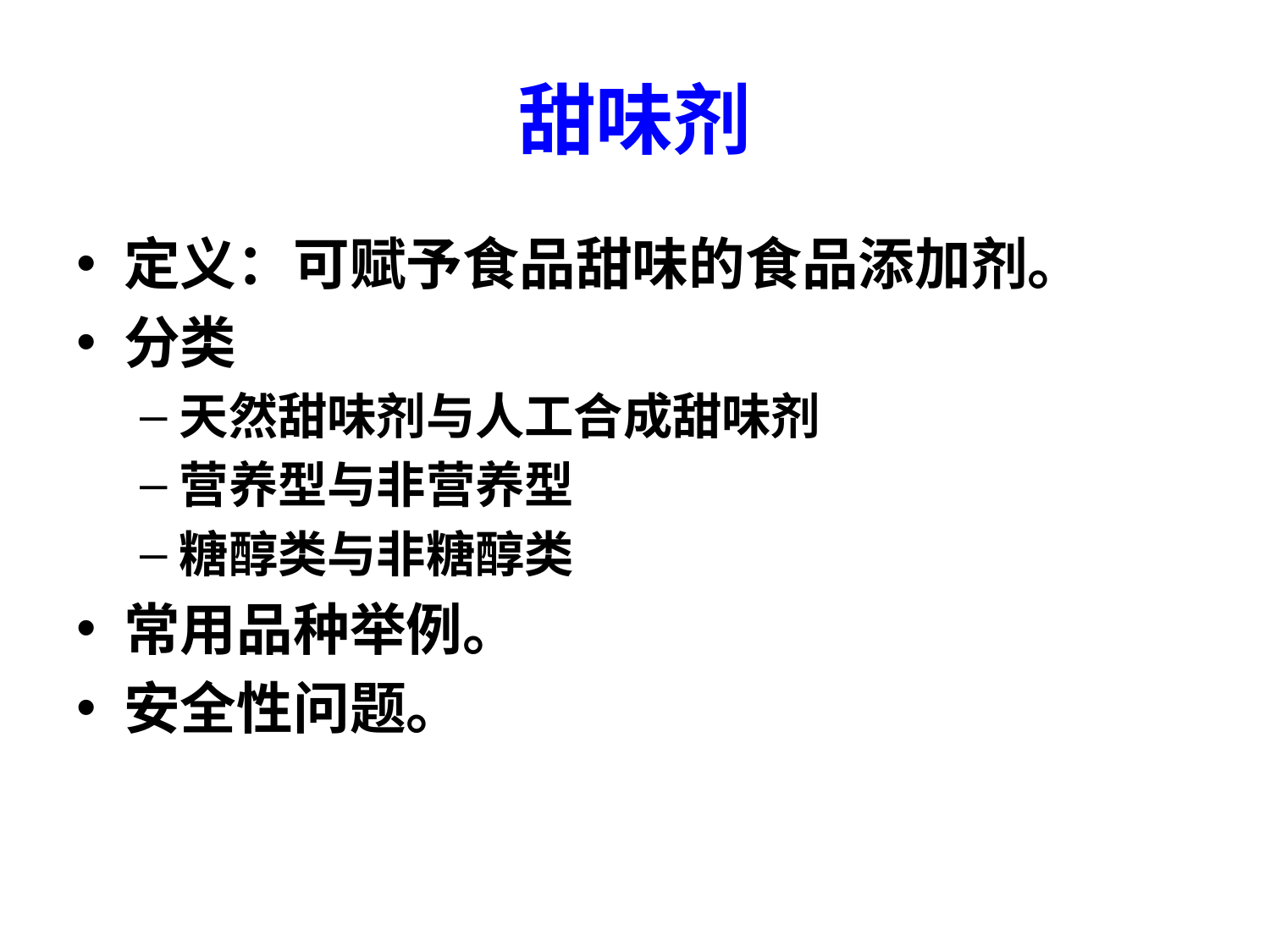

# 甜味剂
定义：可赋予食品甜味的食品添加剂。
分类
天然甜味剂与人工合成甜味剂
营养型与非营养型
糖醇类与非糖醇类
常用品种举例。
安全性问题。